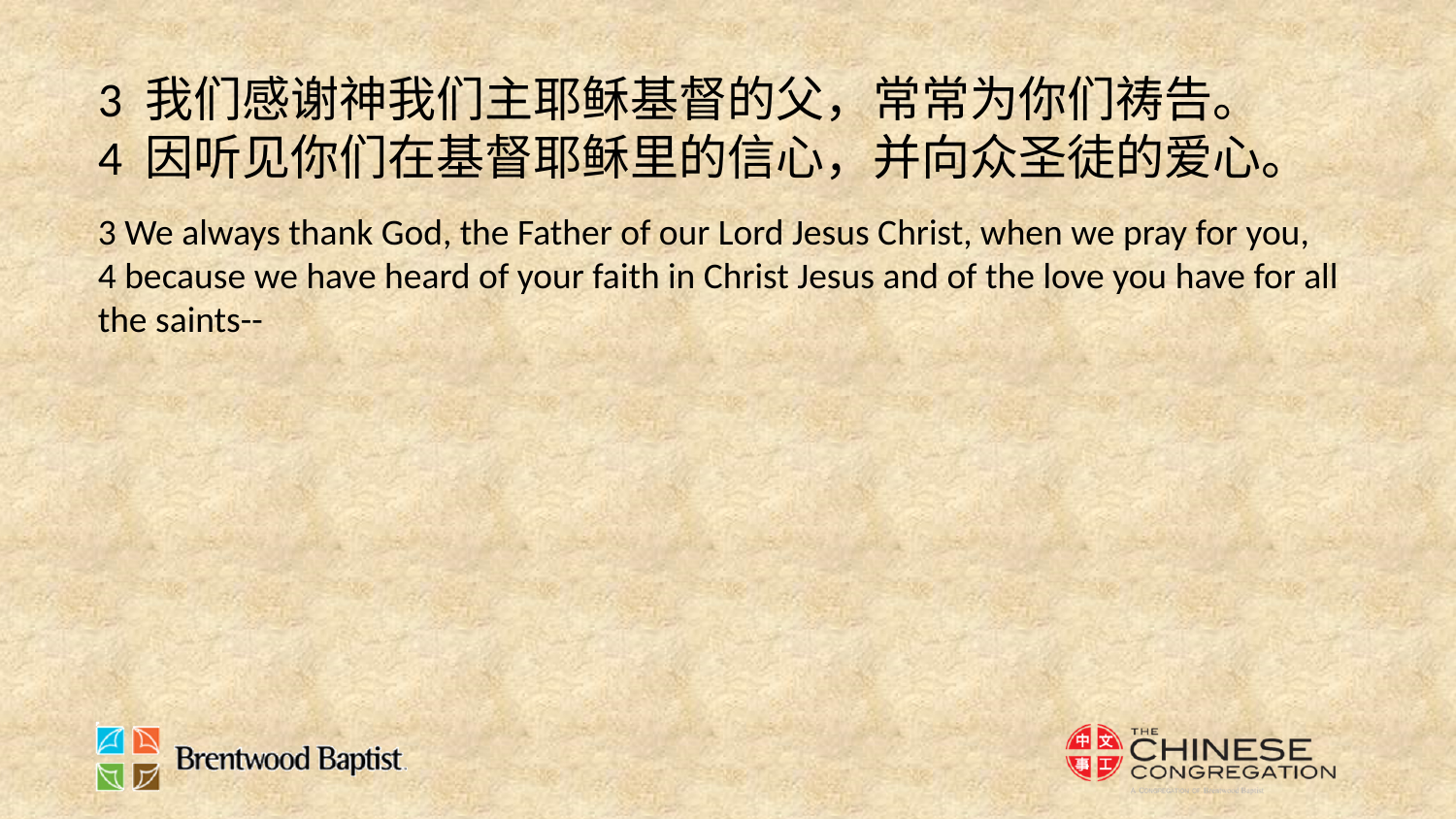

3 我们感谢神我们主耶稣基督的父，常常为你们祷告。
4 因听见你们在基督耶稣里的信心，并向众圣徒的爱心。

3 We always thank God, the Father of our Lord Jesus Christ, when we pray for you,
4 because we have heard of your faith in Christ Jesus and of the love you have for all the saints--